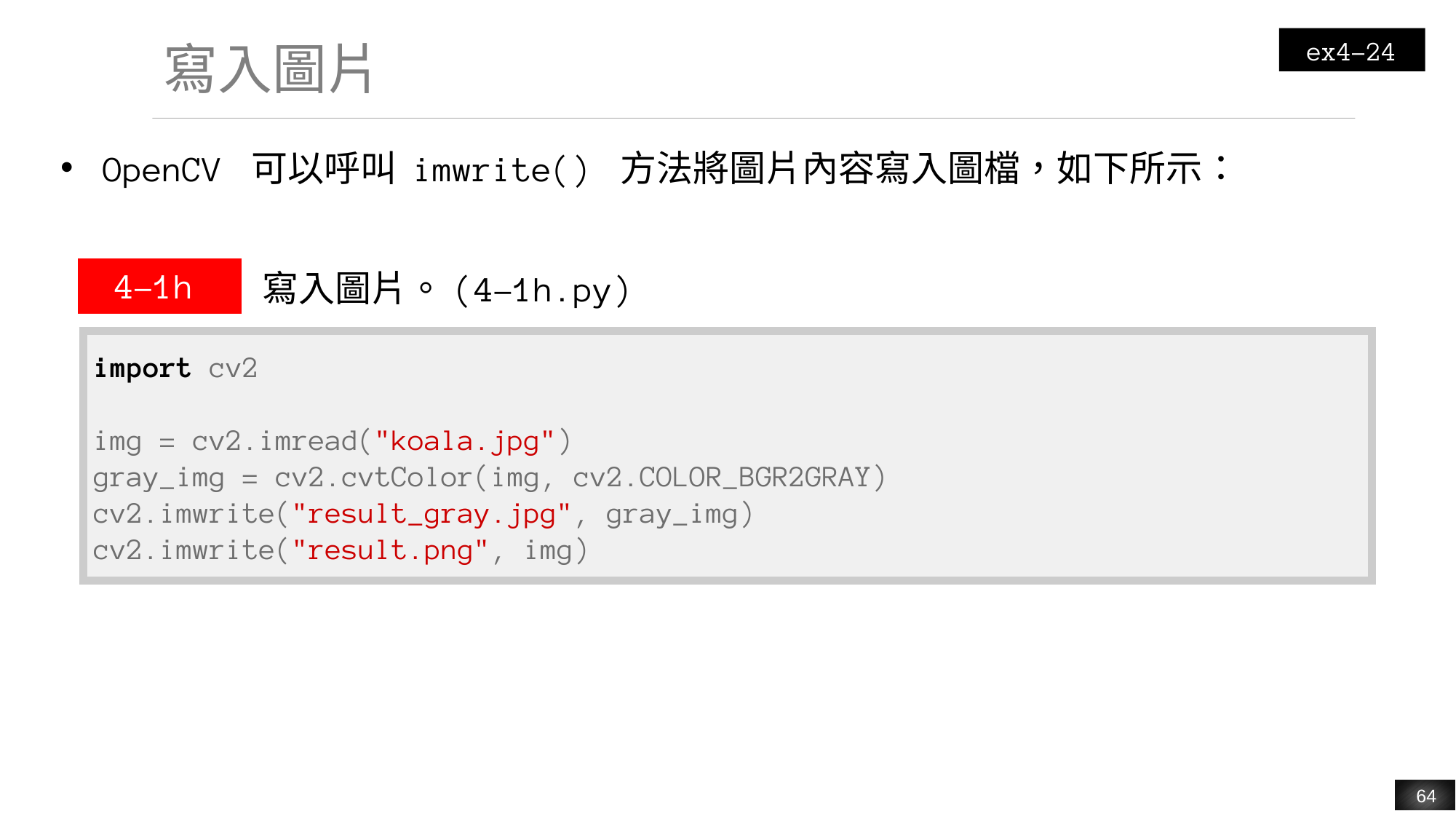

ex4-24
# 寫入圖片
OpenCV 可以呼叫 imwrite() 方法將圖片內容寫入圖檔，如下所示：
| 4-1h | 寫入圖片。(4-1h.py) |
| --- | --- |
| import cv2 img = cv2.imread("koala.jpg") gray\_img = cv2.cvtColor(img, cv2.COLOR\_BGR2GRAY) cv2.imwrite("result\_gray.jpg", gray\_img) cv2.imwrite("result.png", img) |
| --- |